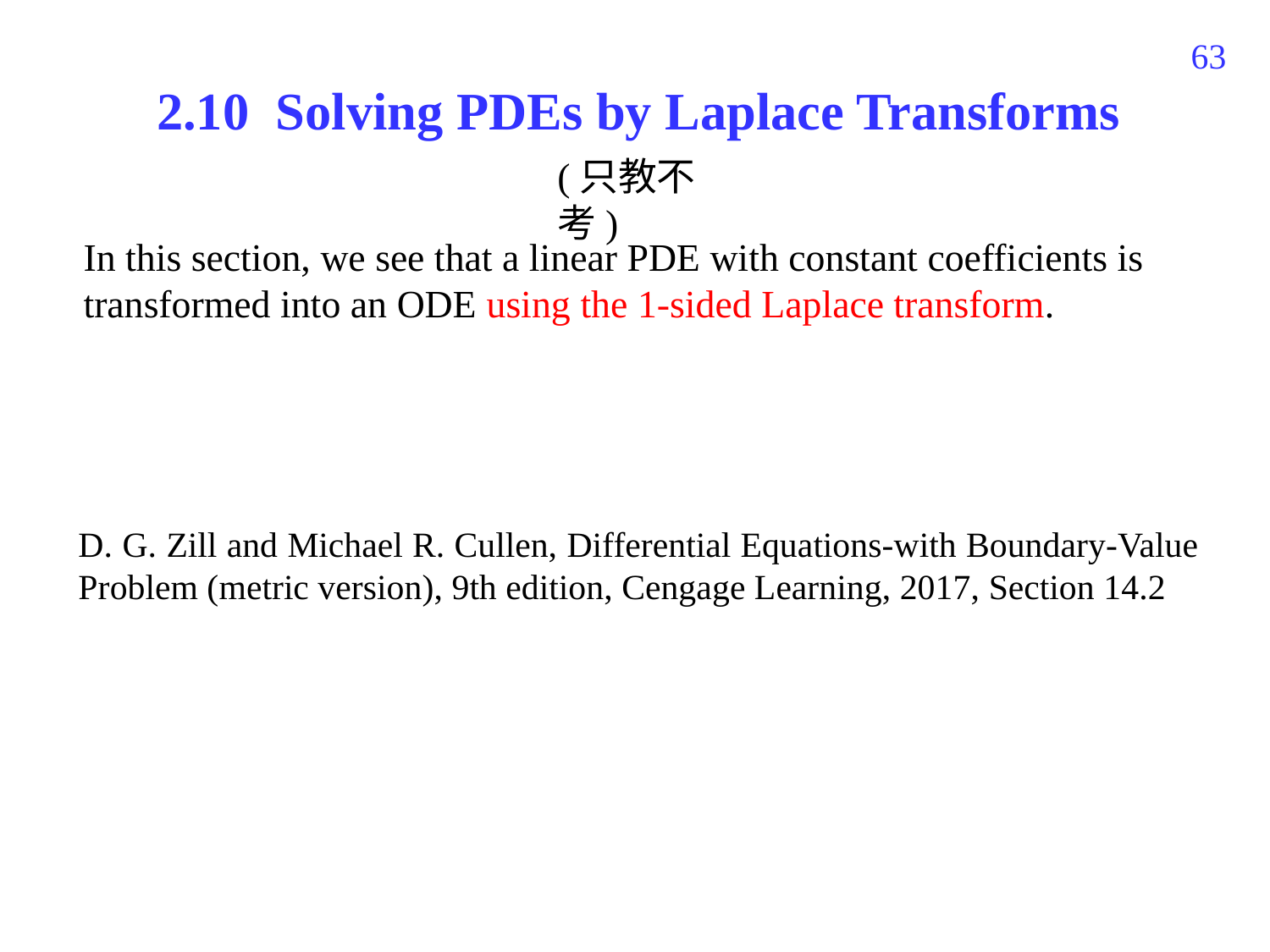

63
2.10  Solving PDEs by Laplace Transforms
(只教不考)
In this section, we see that a linear PDE with constant coefficients is transformed into an ODE using the 1-sided Laplace transform.
D. G. Zill and Michael R. Cullen, Differential Equations-with Boundary-Value Problem (metric version), 9th edition, Cengage Learning, 2017, Section 14.2